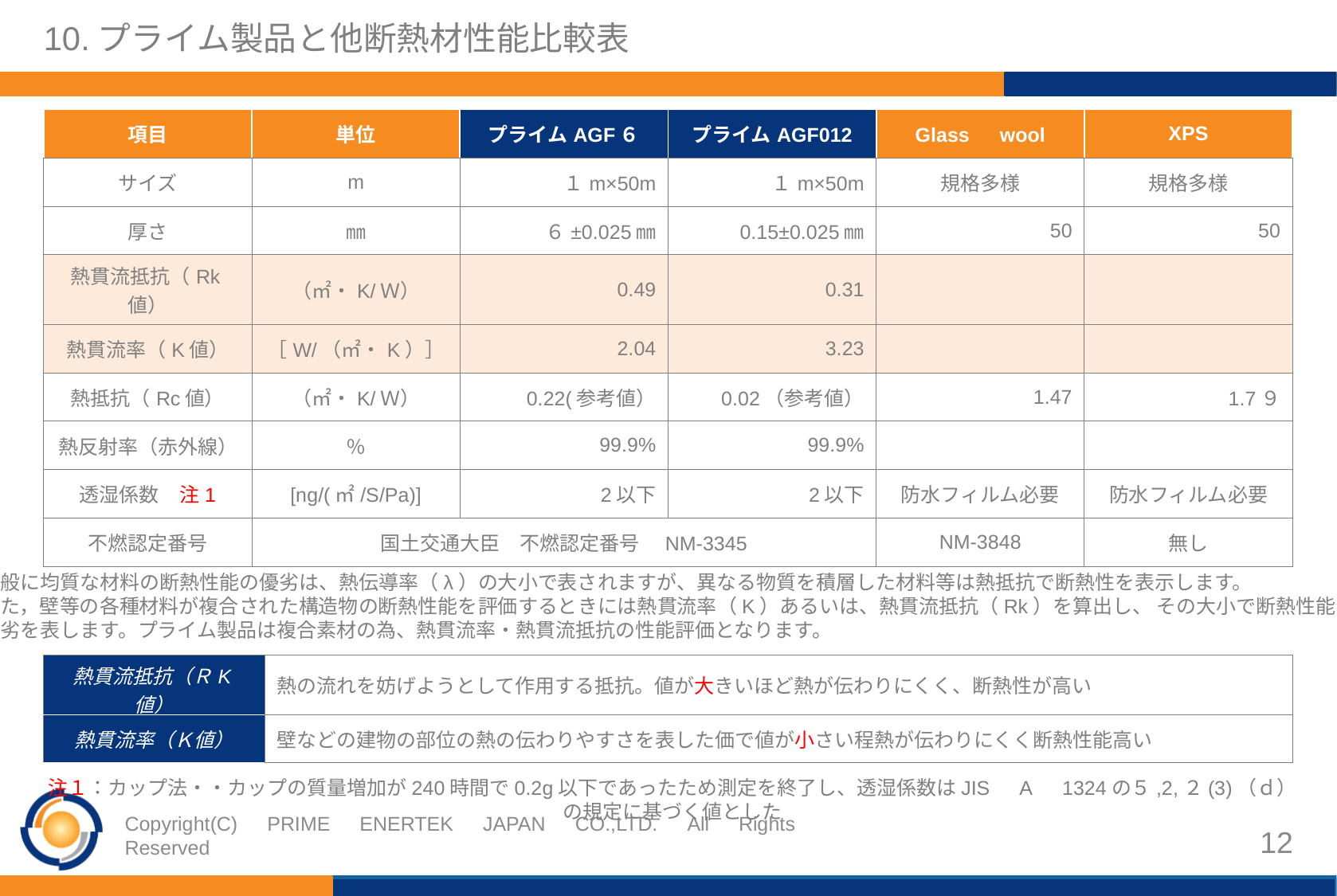

# 10.プライム製品と他断熱材性能比較表
| 項目 | 単位 | プライムAGF６ | プライムAGF012 | Glass　wool | XPS |
| --- | --- | --- | --- | --- | --- |
| サイズ | m | １m×50m | １m×50m | 規格多様 | 規格多様 |
| 厚さ | ㎜ | ６±0.025㎜ | 0.15±0.025㎜ | 50 | 50 |
| 熱貫流抵抗（Rk値） | （㎡・K/Ｗ） | 0.49 | 0.31 |  |  |
| 熱貫流率（K値） | ［W/（㎡・K）］ | 2.04 | 3.23 |  |  |
| 熱抵抗（Rc値） | （㎡・K/Ｗ） | 0.22(参考値） | 0.02（参考値） | 1.47 | 1.7９ |
| 熱反射率（赤外線） | ％ | 99.9% | 99.9% |  |  |
| 透湿係数　注1 | [ng/(㎡/S/Pa)] | 2以下 | 2以下 | 防水フィルム必要 | 防水フィルム必要 |
| 不燃認定番号 | 国土交通大臣　不燃認定番号　NM-3345 |  |  | NM-3848 | 無し |

一般に均質な材料の断熱性能の優劣は、熱伝導率（λ）の大小で表されますが、異なる物質を積層した材料等は熱抵抗で断熱性を表示します。
また，壁等の各種材料が複合された構造物の断熱性能を評価するときには熱貫流率（K）あるいは、熱貫流抵抗（Rk）を算出し、 その大小で断熱性能の
優劣を表します。プライム製品は複合素材の為、熱貫流率・熱貫流抵抗の性能評価となります。

| 熱貫流抵抗（ＲK値） | 熱の流れを妨げようとして作用する抵抗。値が大きいほど熱が伝わりにくく、断熱性が高い |
| --- | --- |
| 熱貫流率（Ｋ値） | 壁などの建物の部位の熱の伝わりやすさを表した価で値が小さい程熱が伝わりにくく断熱性能高い |
注１：カップ法・・カップの質量増加が240時間で0.2g以下であったため測定を終了し、透湿係数はJIS　A　1324の５,2,２(3)（ｄ）の規定に基づく値とした
Copyright(C)　PRIME　ENERTEK　JAPAN　CO.,LTD.　All　Rights　Reserved
12